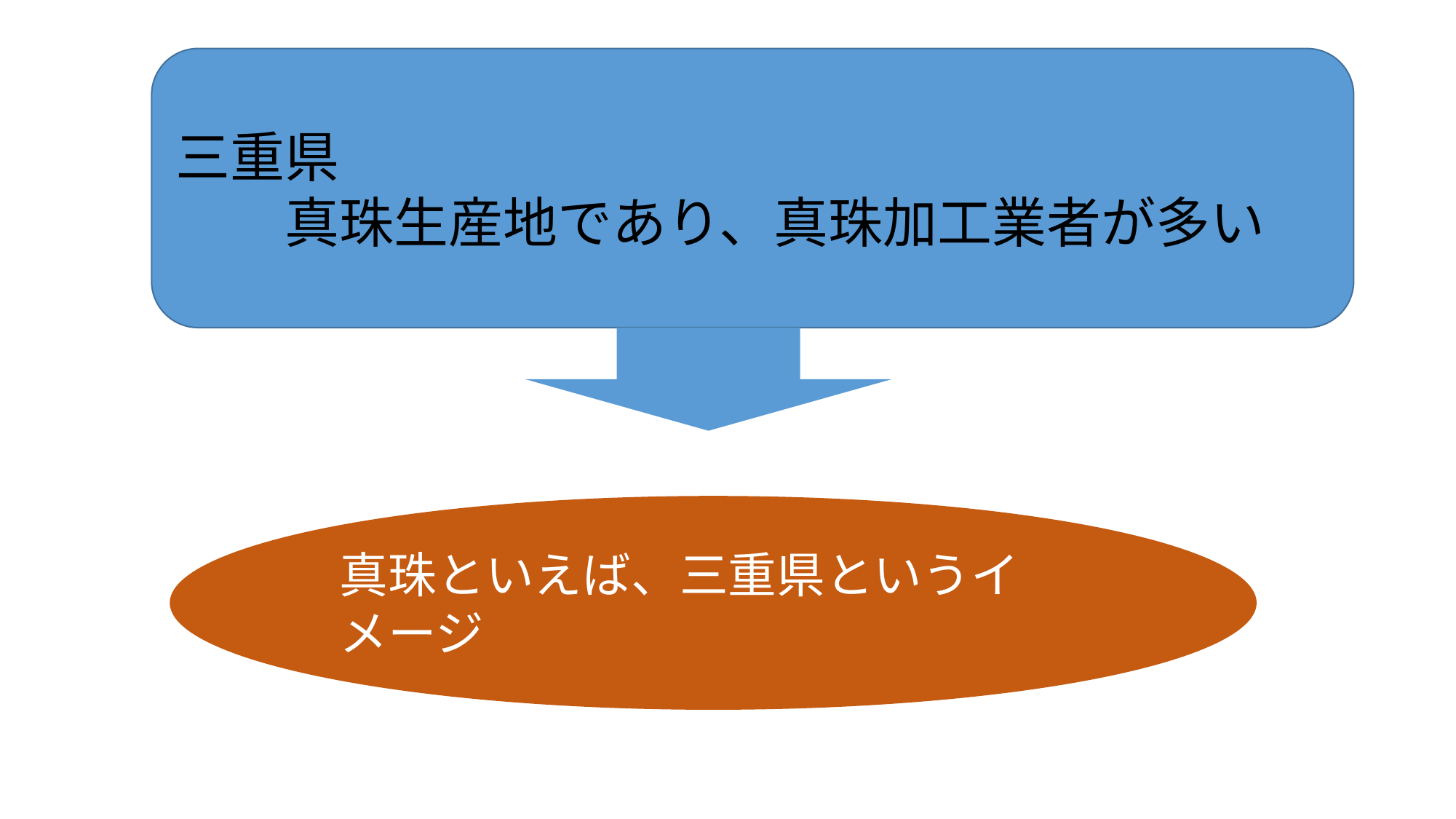

三重県
　　真珠生産地であり、真珠加工業者が多い

真珠といえば、三重県というイメージ